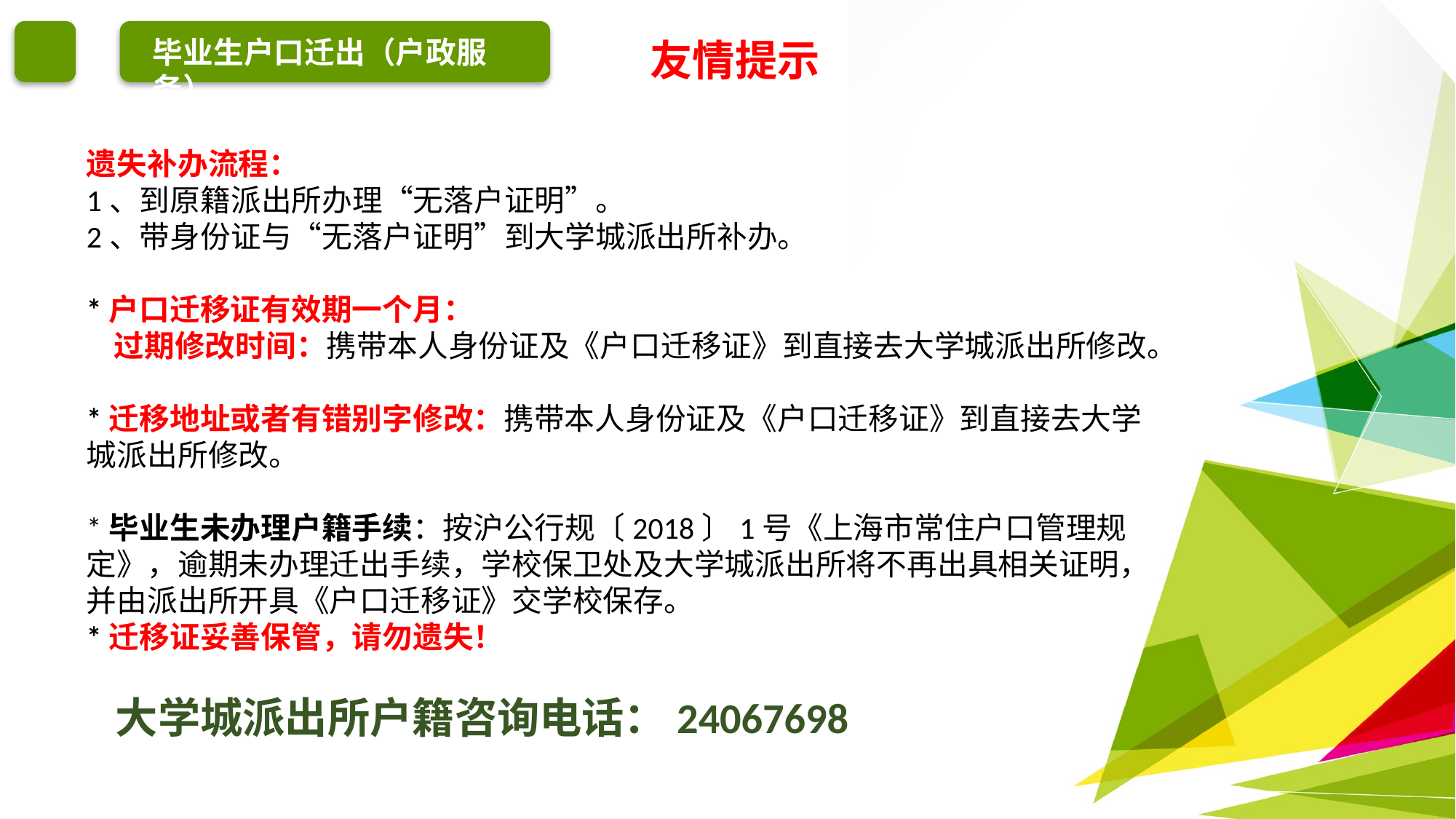

毕业生户口迁出（户政服务）
友情提示
遗失补办流程：
1、到原籍派出所办理“无落户证明”。
2、带身份证与“无落户证明”到大学城派出所补办。

*户口迁移证有效期一个月：
   过期修改时间：携带本人身份证及《户口迁移证》到直接去大学城派出所修改。

*迁移地址或者有错别字修改：携带本人身份证及《户口迁移证》到直接去大学城派出所修改。

*毕业生未办理户籍手续：按沪公行规〔2018〕1号《上海市常住户口管理规定》，逾期未办理迁出手续，学校保卫处及大学城派出所将不再出具相关证明，并由派出所开具《户口迁移证》交学校保存。
*迁移证妥善保管，请勿遗失！

  大学城派出所户籍咨询电话：24067698